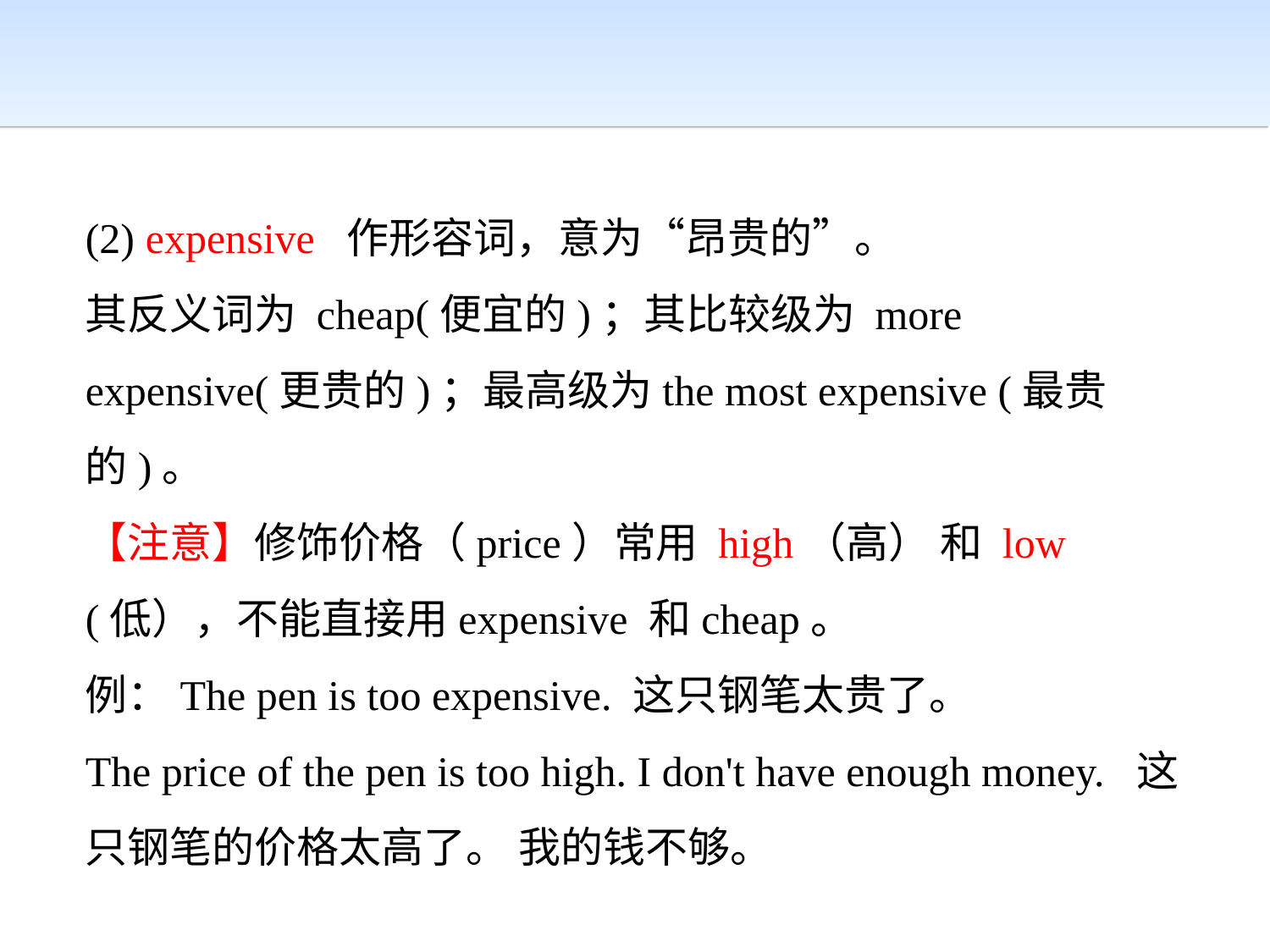

(2) expensive  作形容词，意为“昂贵的”。
其反义词为 cheap(便宜的)；其比较级为 more expensive(更贵的)；最高级为the most expensive (最贵的)。
【注意】修饰价格（price）常用 high（高） 和 low (低），不能直接用expensive 和cheap。
例：The pen is too expensive. 这只钢笔太贵了。
The price of the pen is too high. I don't have enough money.  这只钢笔的价格太高了。 我的钱不够。